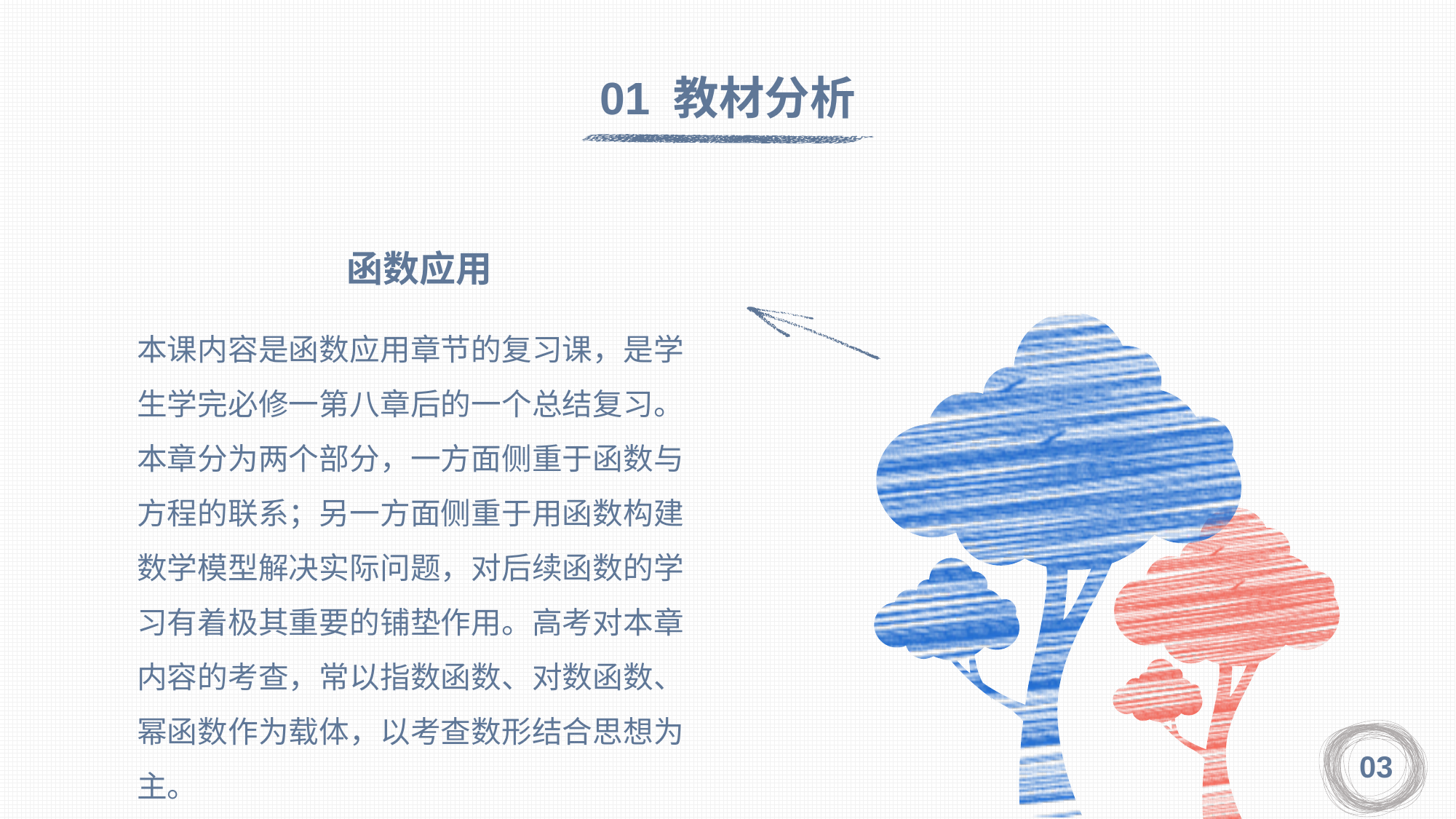

01 教材分析

函数应用
本课内容是函数应用章节的复习课，是学生学完必修一第八章后的一个总结复习。本章分为两个部分，一方面侧重于函数与方程的联系；另一方面侧重于用函数构建数学模型解决实际问题，对后续函数的学习有着极其重要的铺垫作用。高考对本章内容的考查，常以指数函数、对数函数、幂函数作为载体，以考查数形结合思想为主。

03